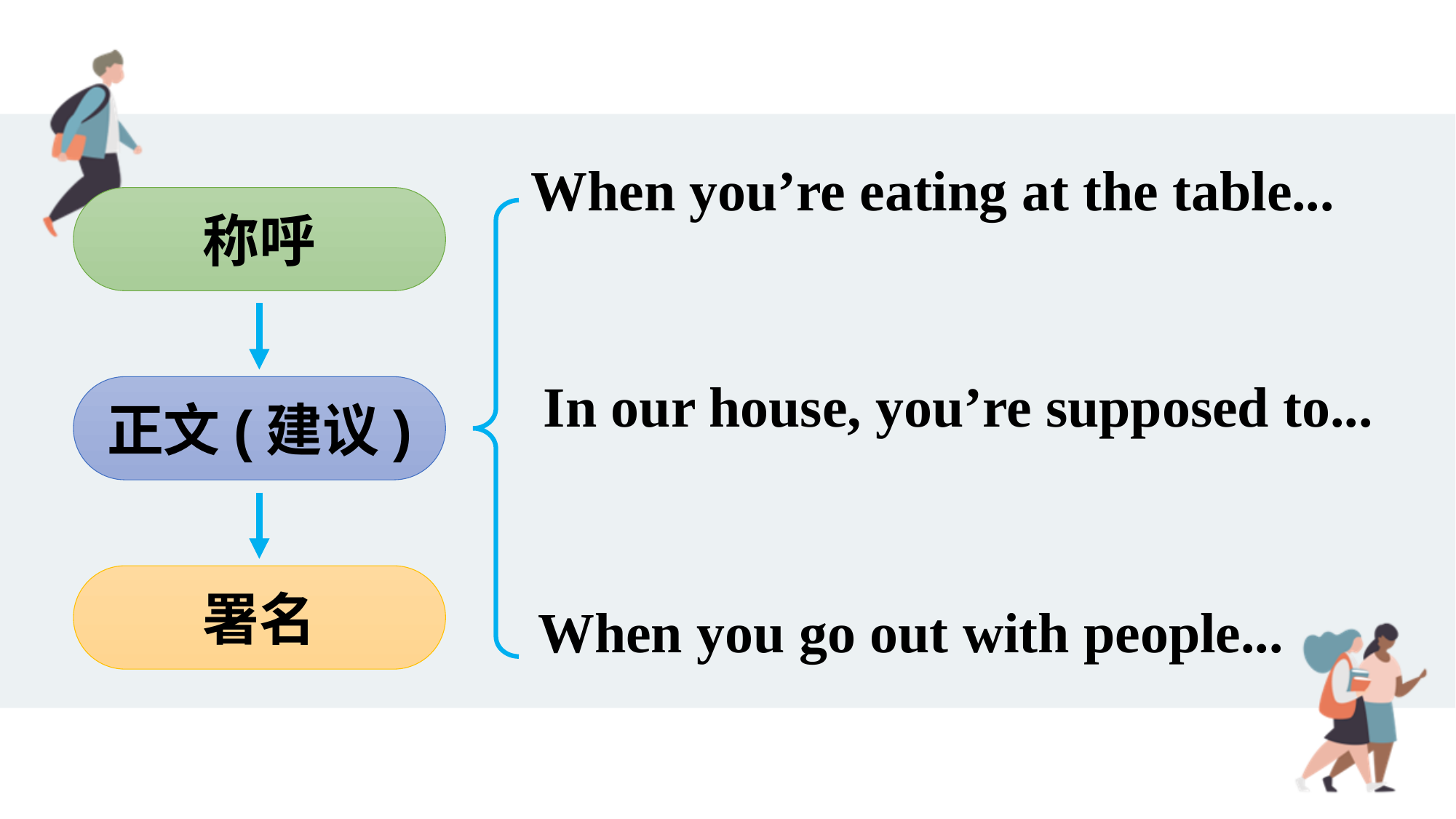

When you’re eating at the table...
称呼

In our house, you’re supposed to...
正文(建议)
署名
When you go out with people...